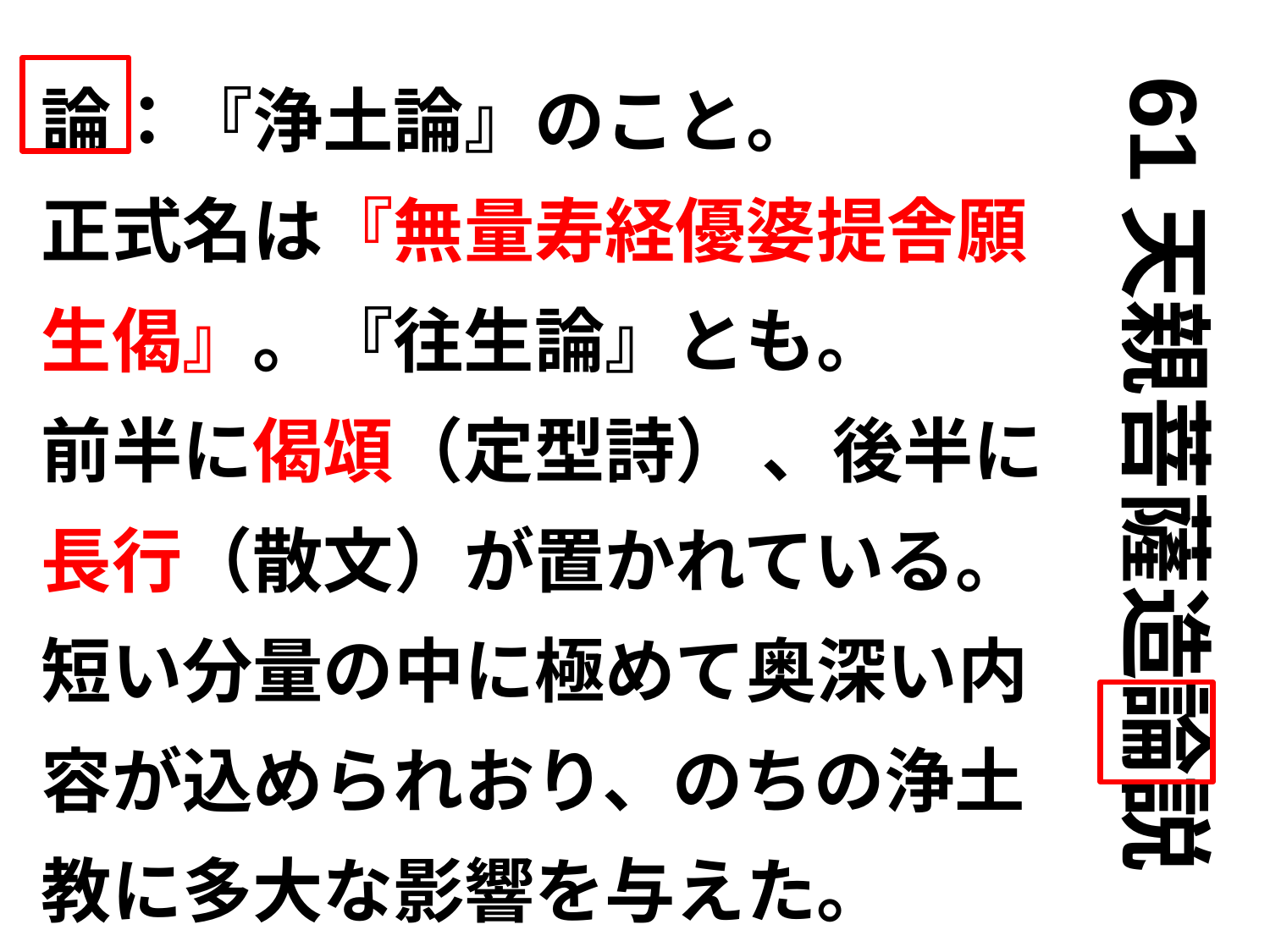

論：『浄土論』のこと。
正式名は『無量寿経優婆提舎願
生偈』。『往生論』とも。
前半に偈頌（定型詩） 、後半に
長行（散文）が置かれている。
短い分量の中に極めて奥深い内
容が込められおり、のちの浄土
教に多大な影響を与えた。

61天親菩薩造論説